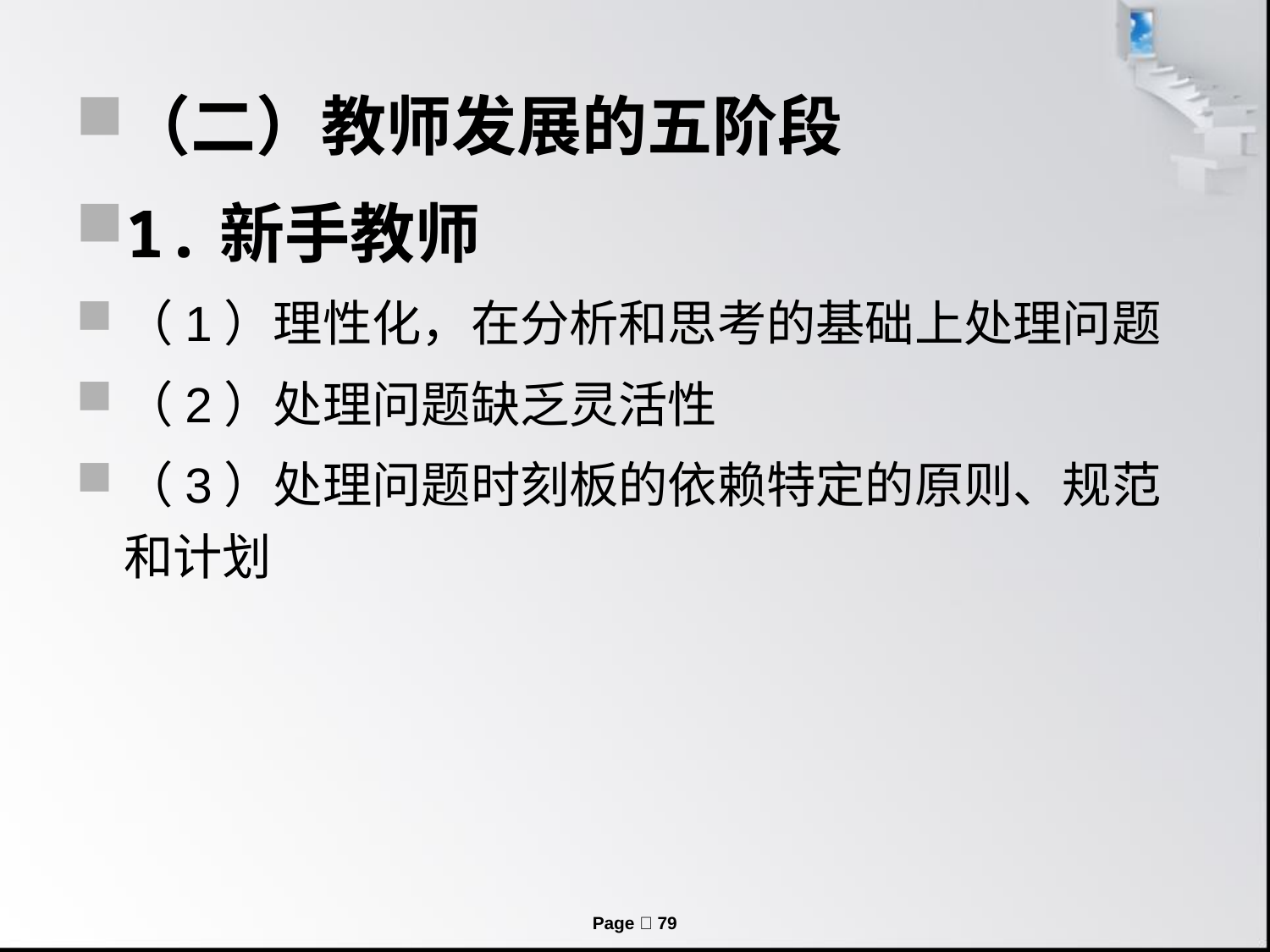

（二）教师发展的五阶段
1.新手教师
（1）理性化，在分析和思考的基础上处理问题
（2）处理问题缺乏灵活性
（3）处理问题时刻板的依赖特定的原则、规范和计划